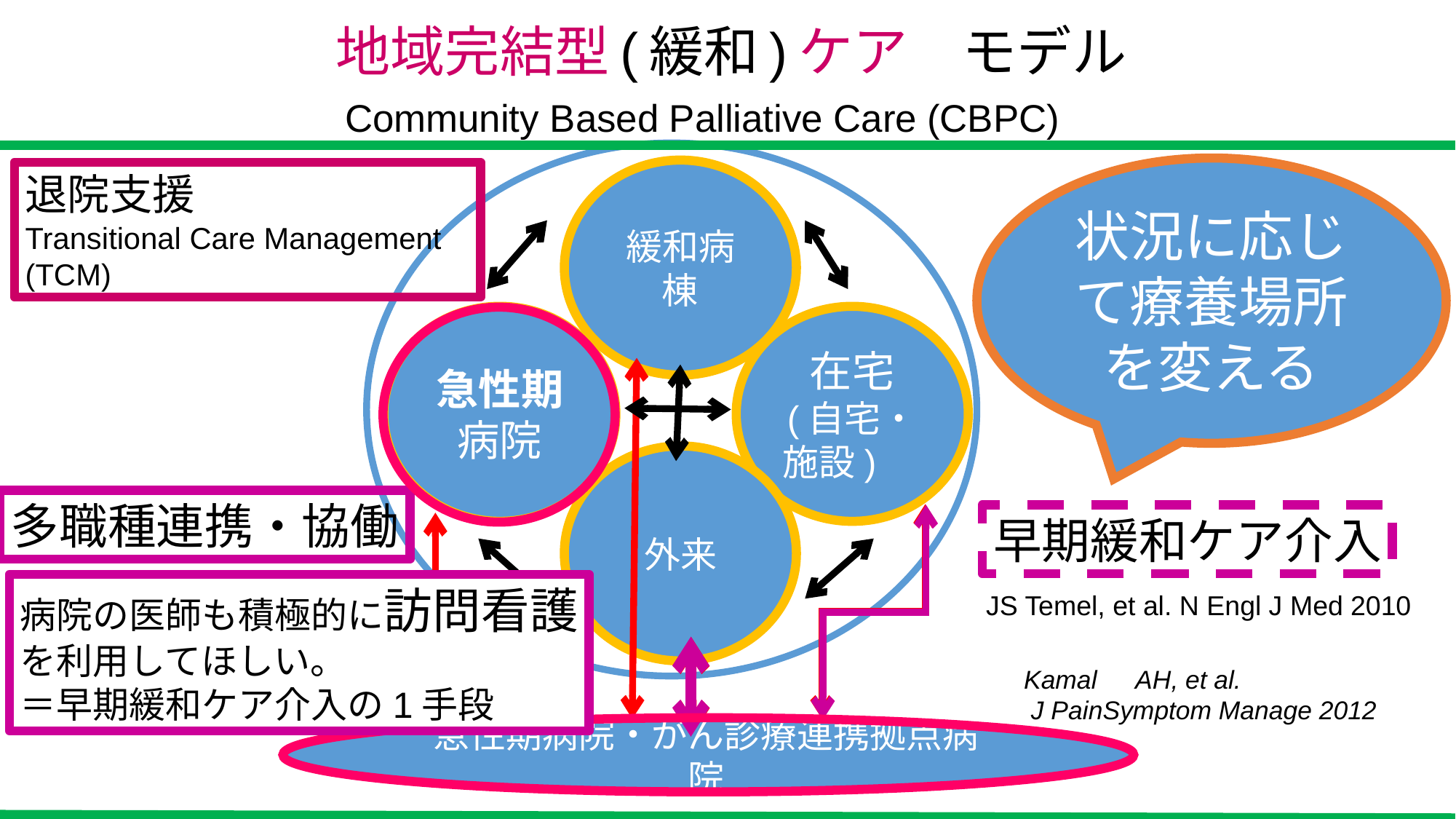

地域完結型(緩和)ケア　モデル
Community Based Palliative Care (CBPC)

状況に応じて療養場所を変える
緩和病棟
退院支援
Transitional Care Management
(TCM)
地域
急性期病院
在宅
(自宅・
施設)

外来
多職種連携・協働
早期緩和ケア介入
病院の医師も積極的に訪問看護
を利用してほしい。
＝早期緩和ケア介入の1手段
JS Temel, et al. N Engl J Med 2010
Kamal　AH, et al.
 J PainSymptom Manage 2012

急性期病院・がん診療連携拠点病院